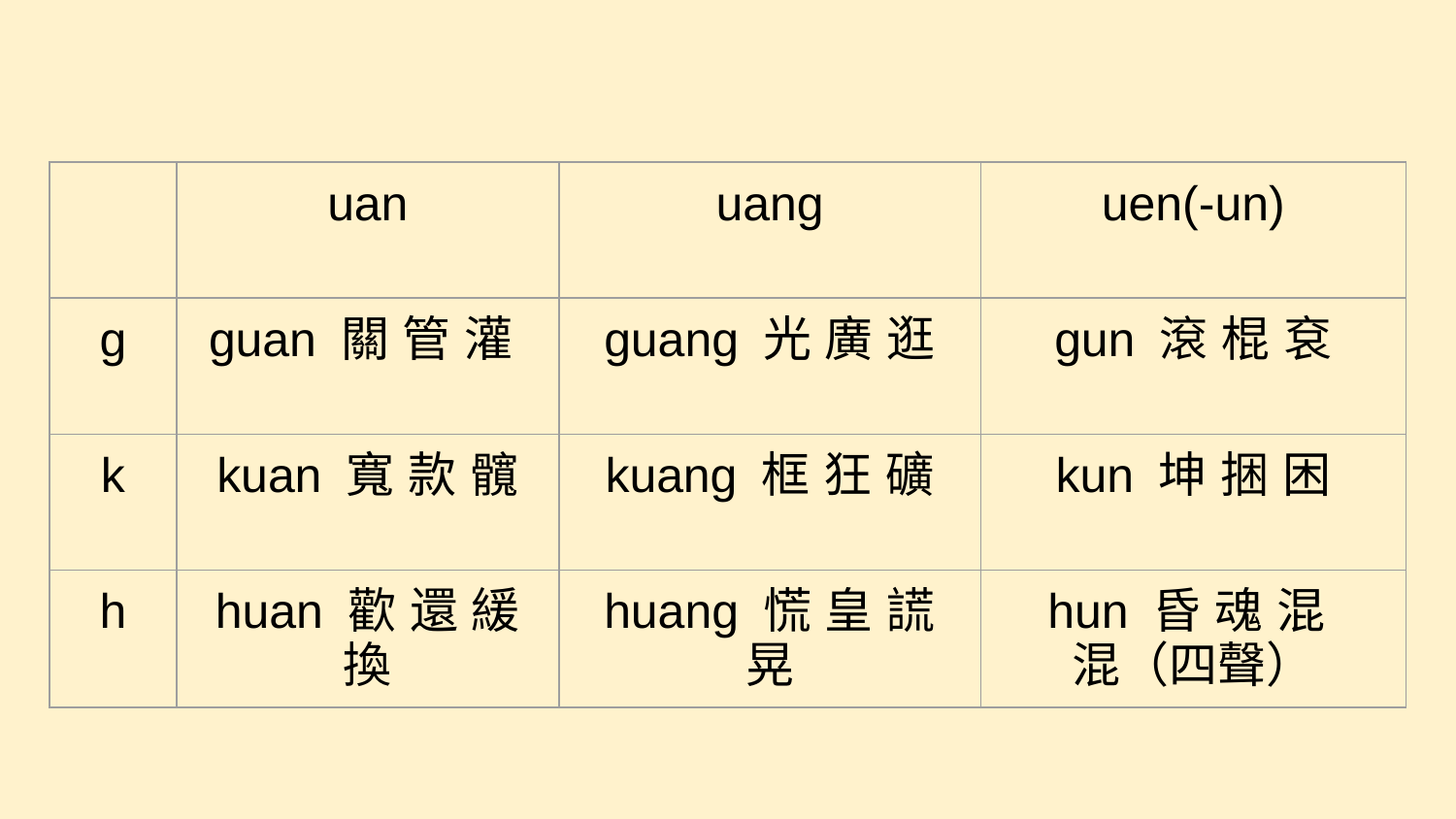

#
|  | uan | uang | uen(-un) |
| --- | --- | --- | --- |
| g | guan 關 管 灌 | guang 光 廣 逛 | gun 滾 棍 袞 |
| k | kuan 寬 款 髖 | kuang 框 狂 礦 | kun 坤 捆 困 |
| h | huan 歡 還 緩 換 | huang 慌 皇 謊 晃 | hun 昏 魂 混 混（四聲） |